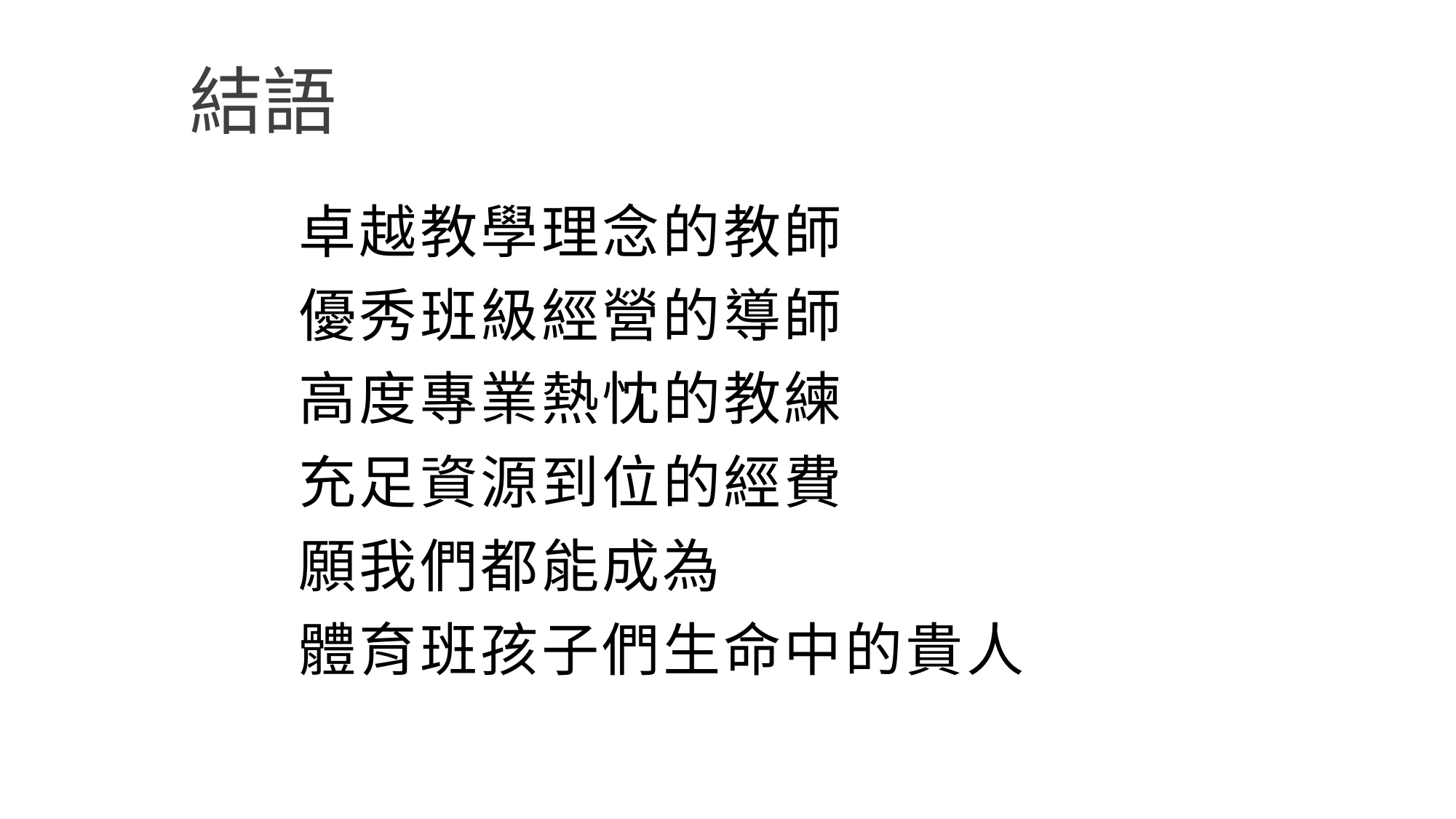

# 結語
卓越教學理念的教師
優秀班級經營的導師
高度專業熱忱的教練
充足資源到位的經費
願我們都能成為
體育班孩子們生命中的貴人

15